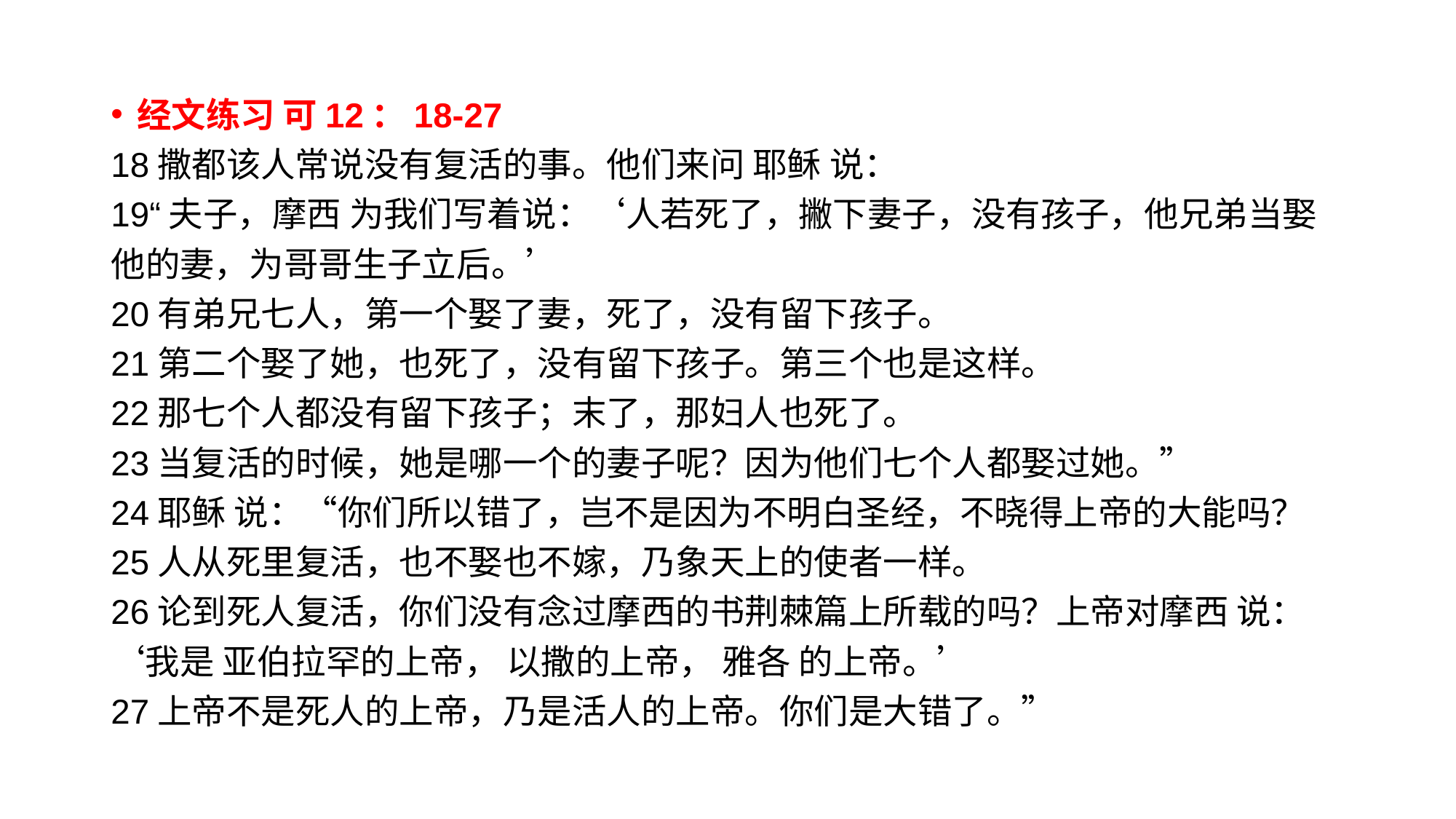

经文练习 可12：18-27
18撒都该人常说没有复活的事。他们来问 耶稣 说：
19“夫子，摩西 为我们写着说：‘人若死了，撇下妻子，没有孩子，他兄弟当娶他的妻，为哥哥生子立后。’
20有弟兄七人，第一个娶了妻，死了，没有留下孩子。
21第二个娶了她，也死了，没有留下孩子。第三个也是这样。
22那七个人都没有留下孩子；末了，那妇人也死了。
23当复活的时候，她是哪一个的妻子呢？因为他们七个人都娶过她。”
24耶稣 说：“你们所以错了，岂不是因为不明白圣经，不晓得上帝的大能吗？
25人从死里复活，也不娶也不嫁，乃象天上的使者一样。
26论到死人复活，你们没有念过摩西的书荆棘篇上所载的吗？上帝对摩西 说：‘我是 亚伯拉罕的上帝， 以撒的上帝， 雅各 的上帝。’
27上帝不是死人的上帝，乃是活人的上帝。你们是大错了。”